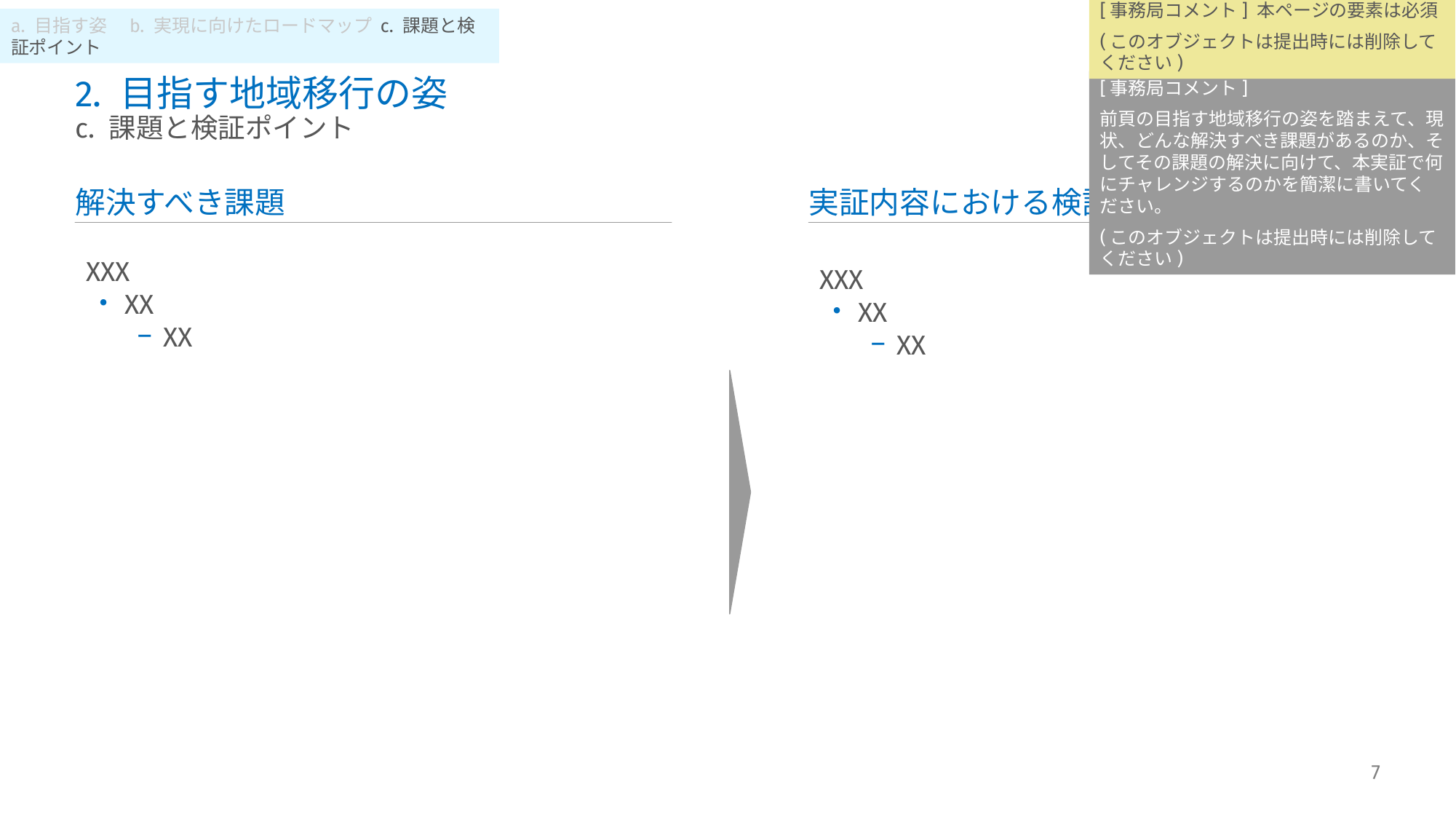

[事務局コメント] 本ページの要素は必須
(このオブジェクトは提出時には削除してください)
a. 目指す姿　b. 実現に向けたロードマップ c. 課題と検証ポイント
[事務局コメント]
前頁の目指す地域移行の姿を踏まえて、現状、どんな解決すべき課題があるのか、そしてその課題の解決に向けて、本実証で何にチャレンジするのかを簡潔に書いてください。
(このオブジェクトは提出時には削除してください)
2. 目指す地域移行の姿
c. 課題と検証ポイント
解決すべき課題
実証内容における検証ポイント（概要）
XXX
XX
XX
XXX
XX
XX